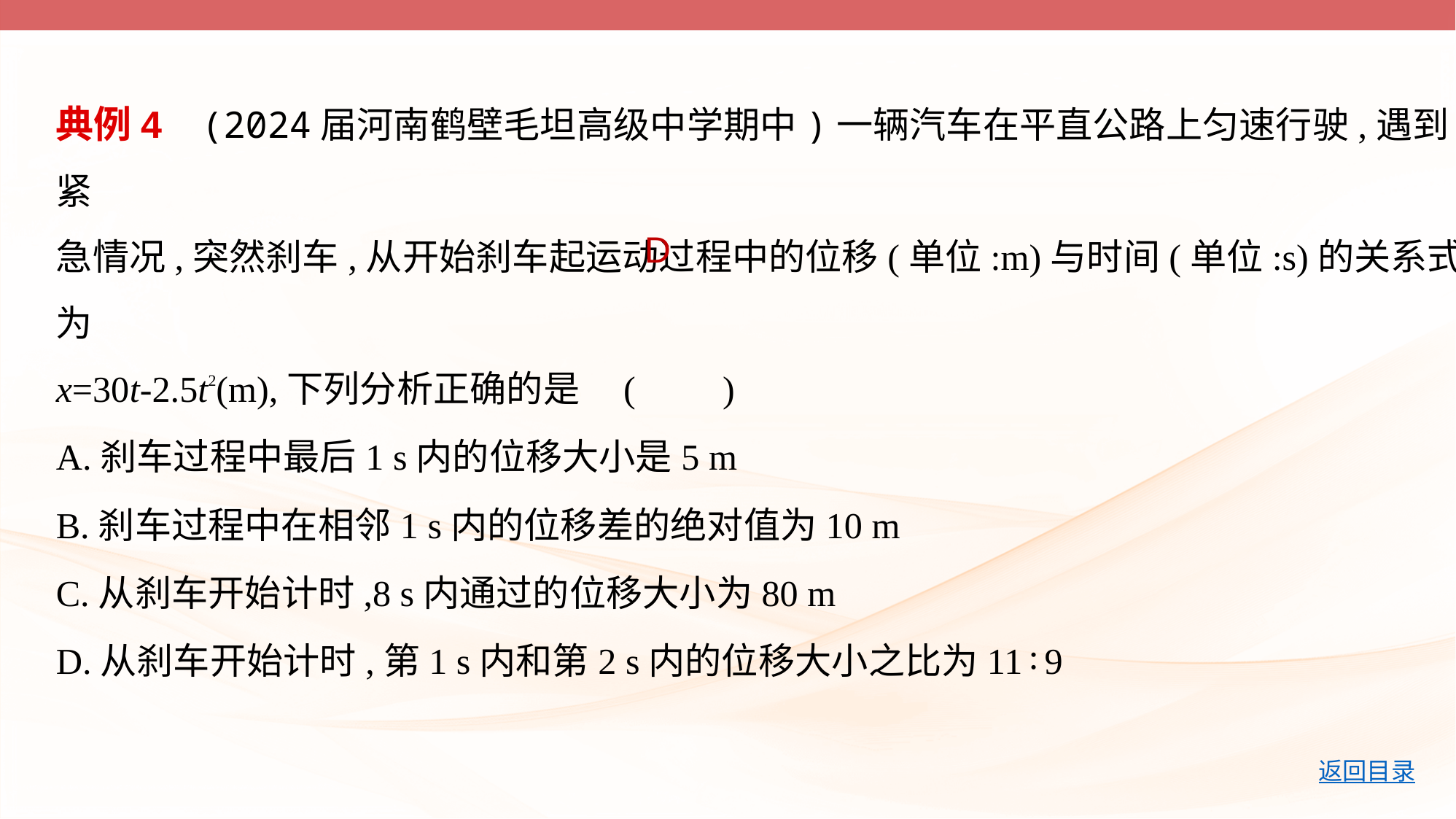

典例4    (2024届河南鹤壁毛坦高级中学期中)一辆汽车在平直公路上匀速行驶,遇到紧
急情况,突然刹车,从开始刹车起运动过程中的位移(单位:m)与时间(单位:s)的关系式为
x=30t-2.5t2(m),下列分析正确的是 (　    )
A.刹车过程中最后1 s内的位移大小是5 m
B.刹车过程中在相邻1 s内的位移差的绝对值为10 m
C.从刹车开始计时,8 s内通过的位移大小为80 m
D.从刹车开始计时,第1 s内和第2 s内的位移大小之比为11∶9
D